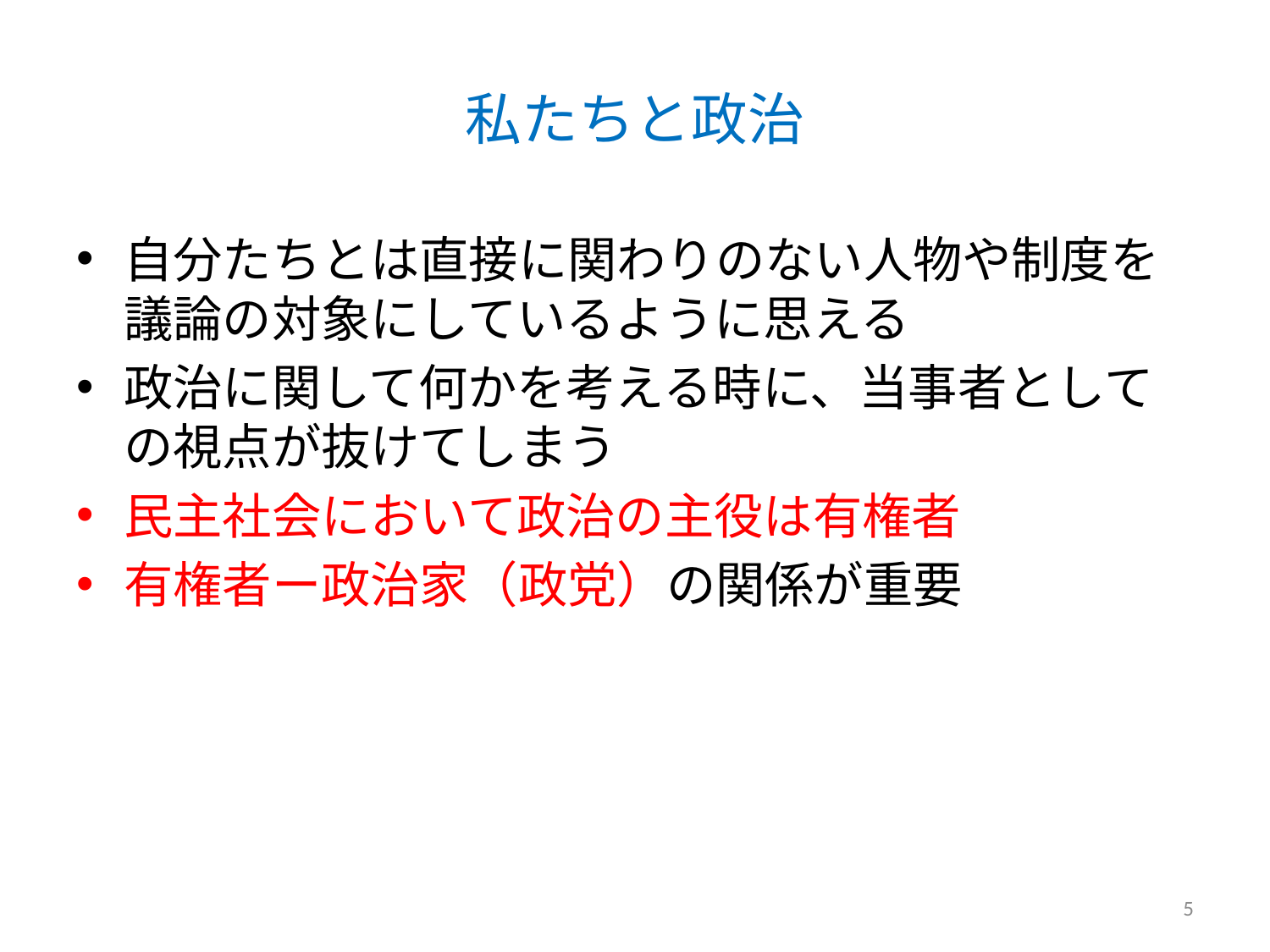

# 私たちと政治
自分たちとは直接に関わりのない人物や制度を議論の対象にしているように思える
政治に関して何かを考える時に、当事者としての視点が抜けてしまう
民主社会において政治の主役は有権者
有権者ー政治家（政党）の関係が重要

5